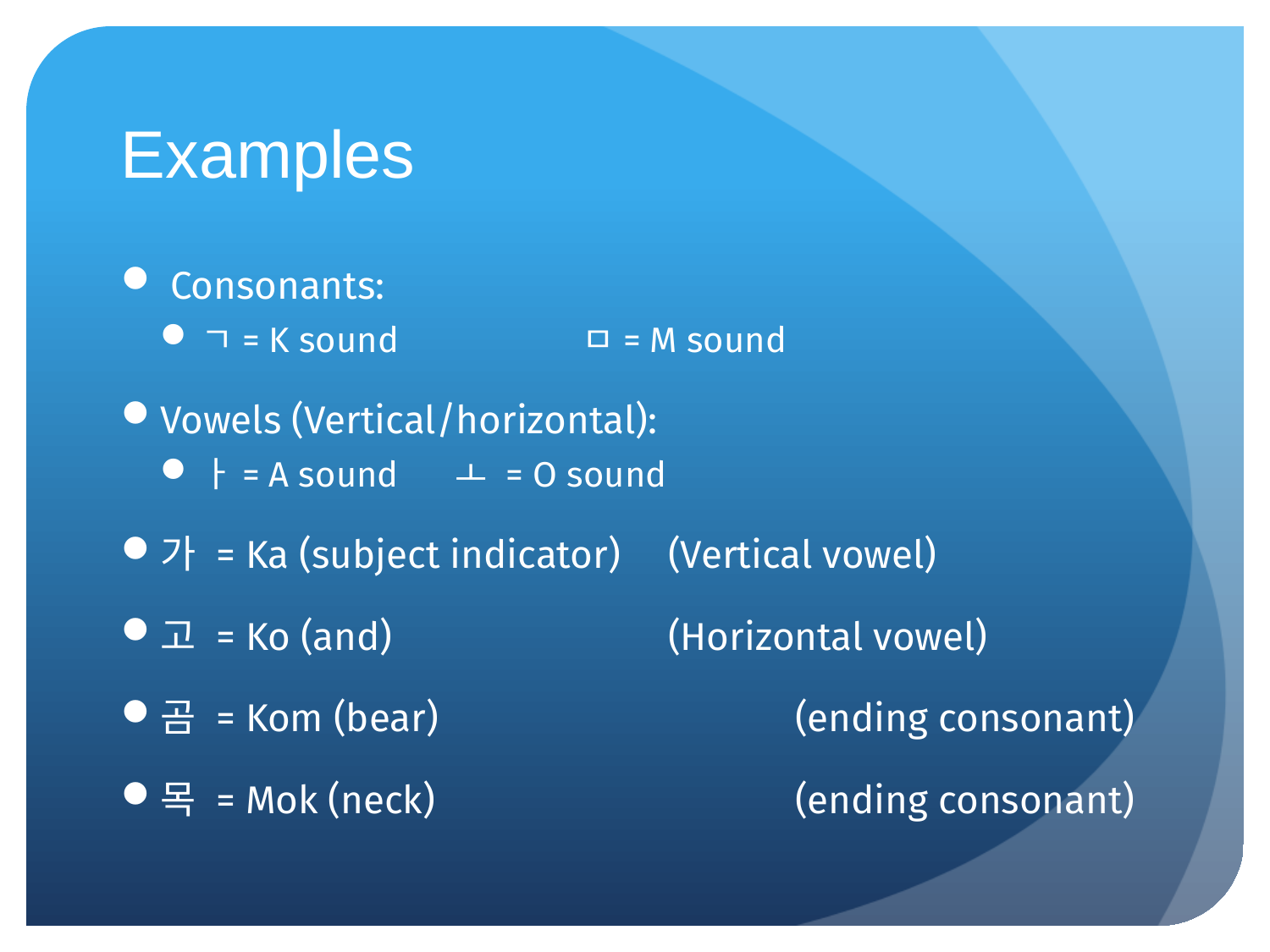

# Examples
 Consonants:
ㄱ= K sound		ㅁ= M sound
Vowels (Vertical/horizontal):
ㅏ= A sound	ㅗ = O sound
가 = Ka (subject indicator) 	(Vertical vowel)
고 = Ko (and)			(Horizontal vowel)
곰 = Kom (bear)			(ending consonant)
목 = Mok (neck)			(ending consonant)